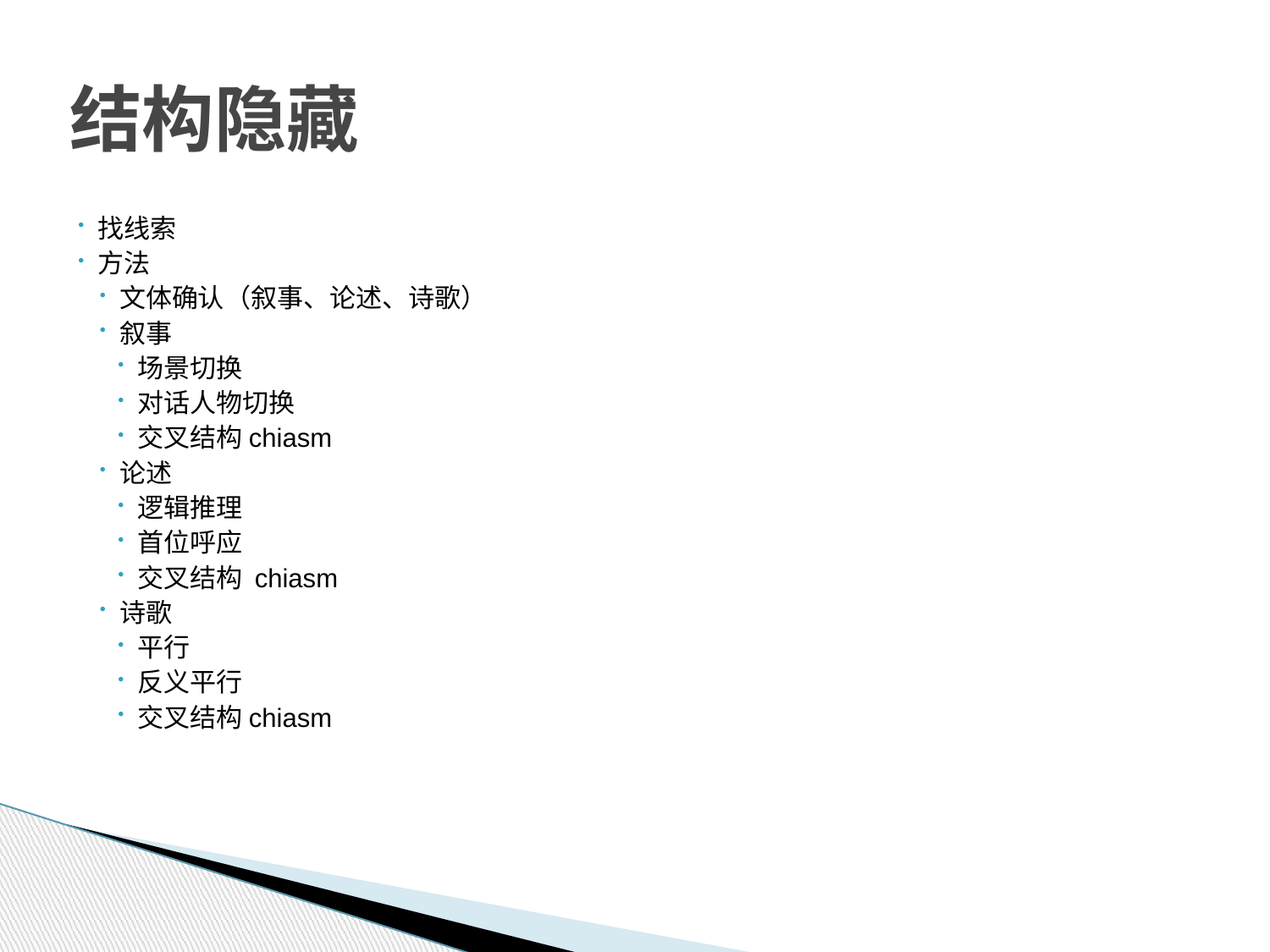

# 结构隐藏
找线索
方法
文体确认（叙事、论述、诗歌）
叙事
场景切换
对话人物切换
交叉结构chiasm
论述
逻辑推理
首位呼应
交叉结构 chiasm
诗歌
平行
反义平行
交叉结构chiasm